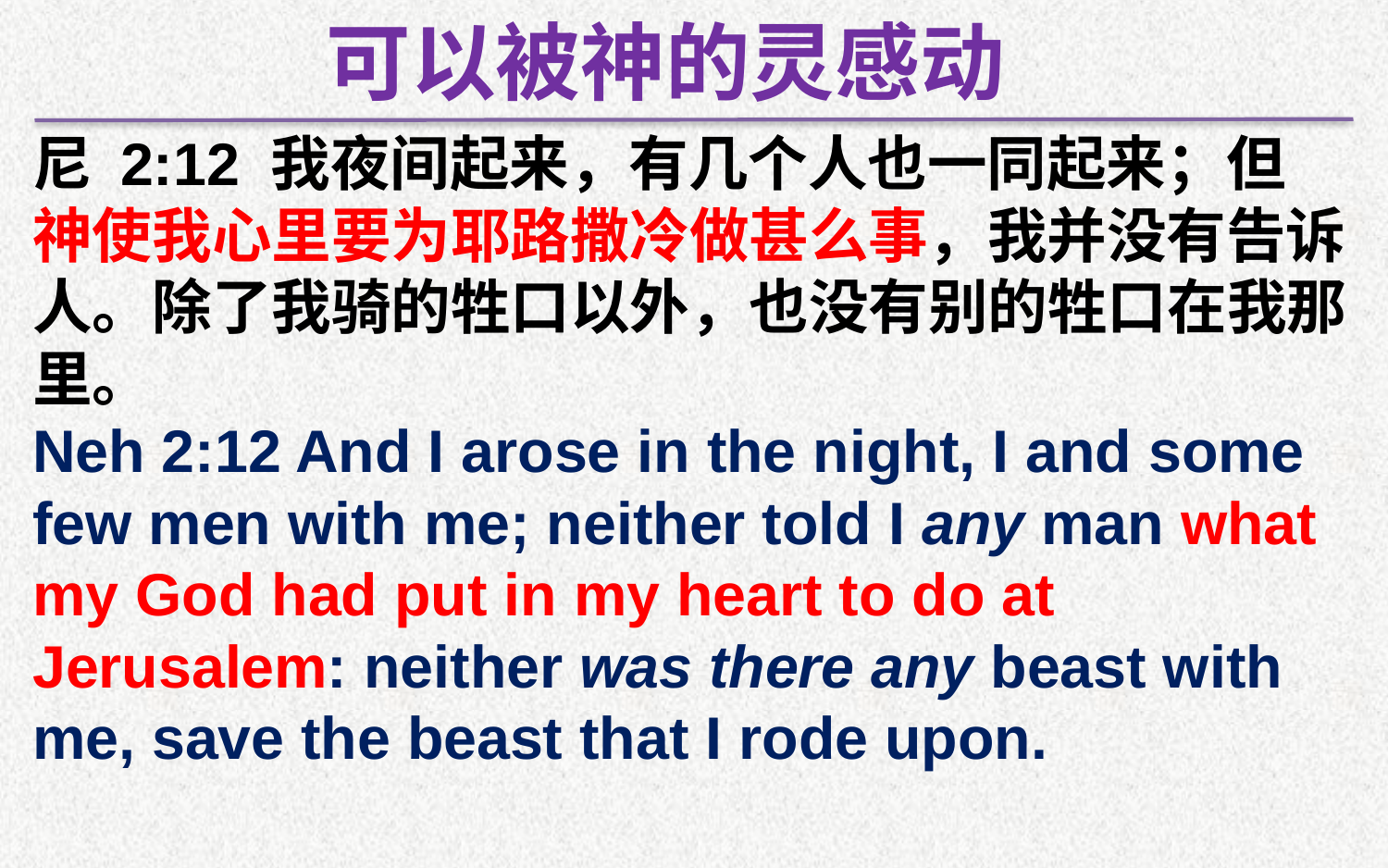

可以被神的灵感动
尼 2:12 我夜间起来，有几个人也一同起来；但　神使我心里要为耶路撒冷做甚么事，我并没有告诉人。除了我骑的牲口以外，也没有别的牲口在我那里。
Neh 2:12 And I arose in the night, I and some few men with me; neither told I any man what my God had put in my heart to do at Jerusalem: neither was there any beast with me, save the beast that I rode upon.